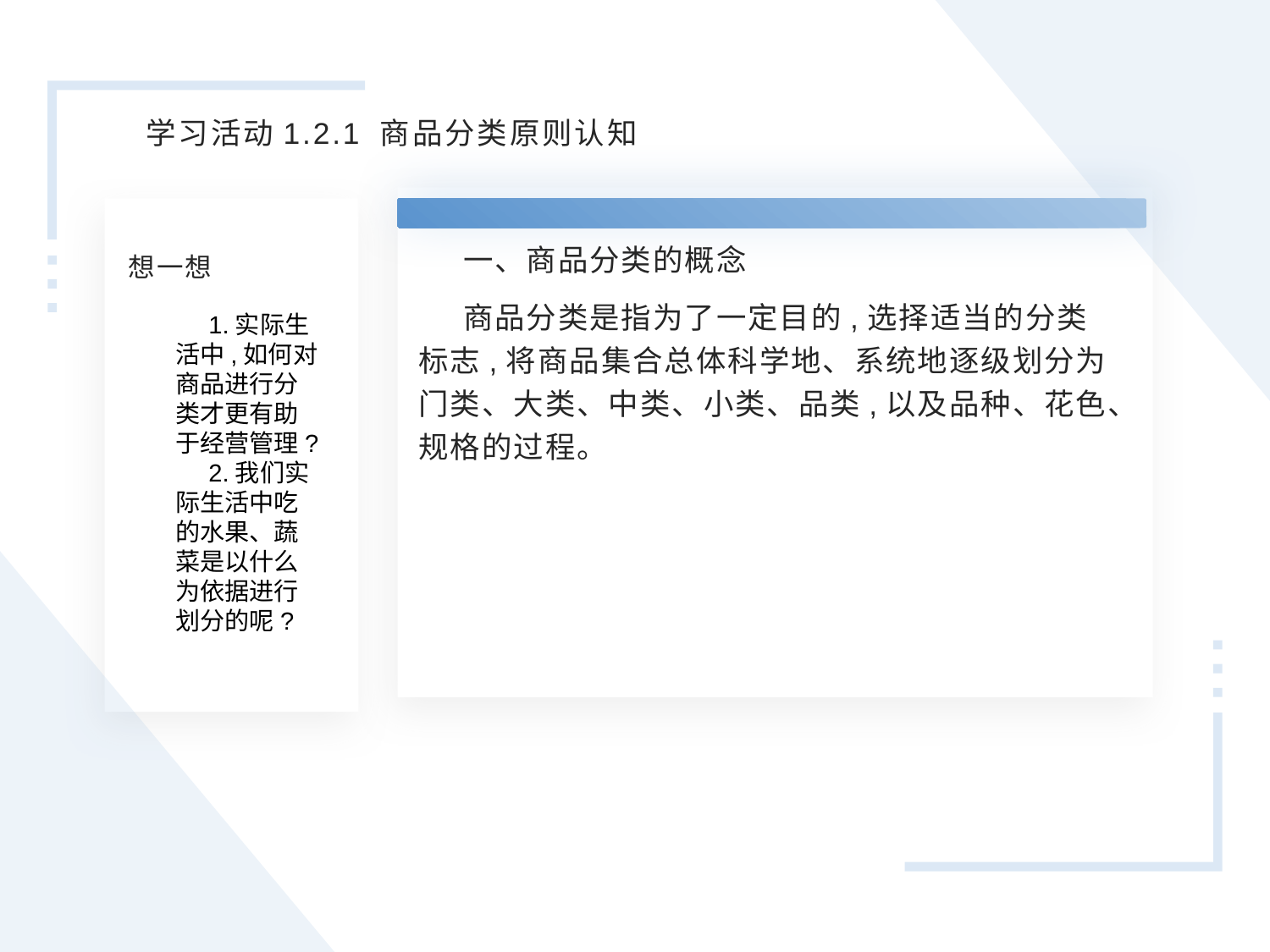

学习活动1.2.1 商品分类原则认知

1.你对商品的发展史有哪些了解呢?
2.经过劳动生产的产品都是商品吗? 你能列举几个例子证明你的观点吗?

一、商品分类的概念
商品分类是指为了一定目的,选择适当的分类标志,将商品集合总体科学地、系统地逐级划分为门类、大类、中类、小类、品类,以及品种、花色、规格的过程。
想一想
1.实际生活中,如何对商品进行分类才更有助于经营管理?
2.我们实际生活中吃的水果、蔬菜是以什么为依据进行划分的呢?